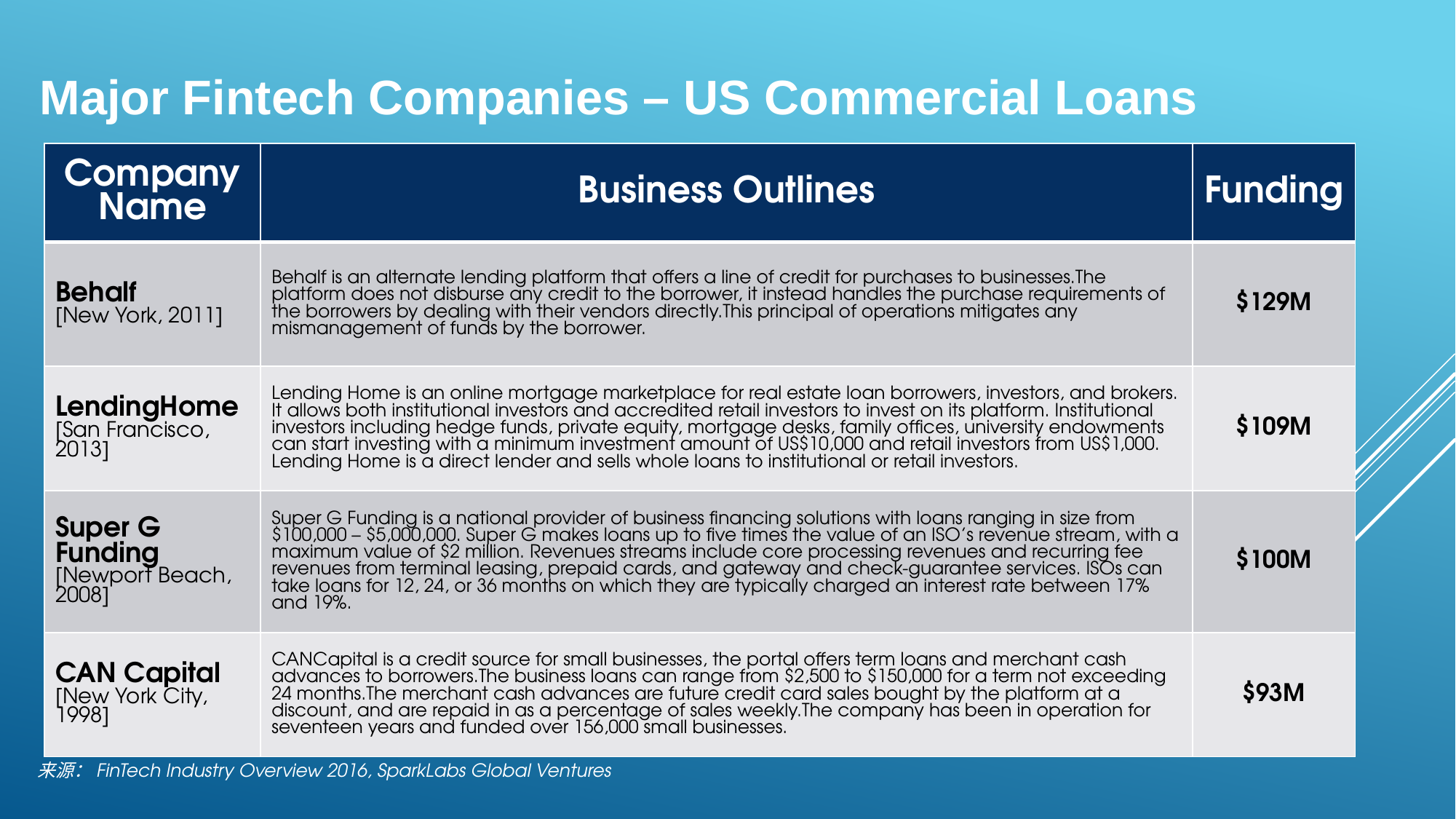

Major Fintech Companies – US Commercial Loans
| Company Name | Business Outlines | Funding |
| --- | --- | --- |
| Behalf [New York, 2011] | Behalf is an alternate lending platform that offers a line of credit for purchases to businesses.The platform does not disburse any credit to the borrower, it instead handles the purchase requirements of the borrowers by dealing with their vendors directly.This principal of operations mitigates any mismanagement of funds by the borrower. | $129M |
| LendingHome [San Francisco, 2013] | Lending Home is an online mortgage marketplace for real estate loan borrowers, investors, and brokers. It allows both institutional investors and accredited retail investors to invest on its platform. Institutional investors including hedge funds, private equity, mortgage desks, family ofﬁces, university endowments can start investing with a minimum investment amount of US$10,000 and retail investors from US$1,000. Lending Home is a direct lender and sells whole loans to institutional or retail investors. | $109M |
| Super G Funding [Newport Beach, 2008] | Super G Funding is a national provider of business ﬁnancing solutions with loans ranging in size from $100,000 – $5,000,000. Super G makes loans up to ﬁve times the value of an ISO’s revenue stream, with a maximum value of $2 million. Revenues streams include core processing revenues and recurring fee revenues from terminal leasing, prepaid cards, and gateway and check-guarantee services. ISOs can take loans for 12, 24, or 36 months on which they are typically charged an interest rate between 17% and 19%. | $100M |
| CAN Capital [New York City, 1998] | CANCapital is a credit source for small businesses, the portal offers term loans and merchant cash advances to borrowers.The business loans can range from $2,500 to $150,000 for a term not exceeding 24 months.The merchant cash advances are future credit card sales bought by the platform at a discount, and are repaid in as a percentage of sales weekly.The company has been in operation for seventeen years and funded over 156,000 small businesses. | $93M |
来源：FinTech Industry Overview 2016, SparkLabs Global Ventures